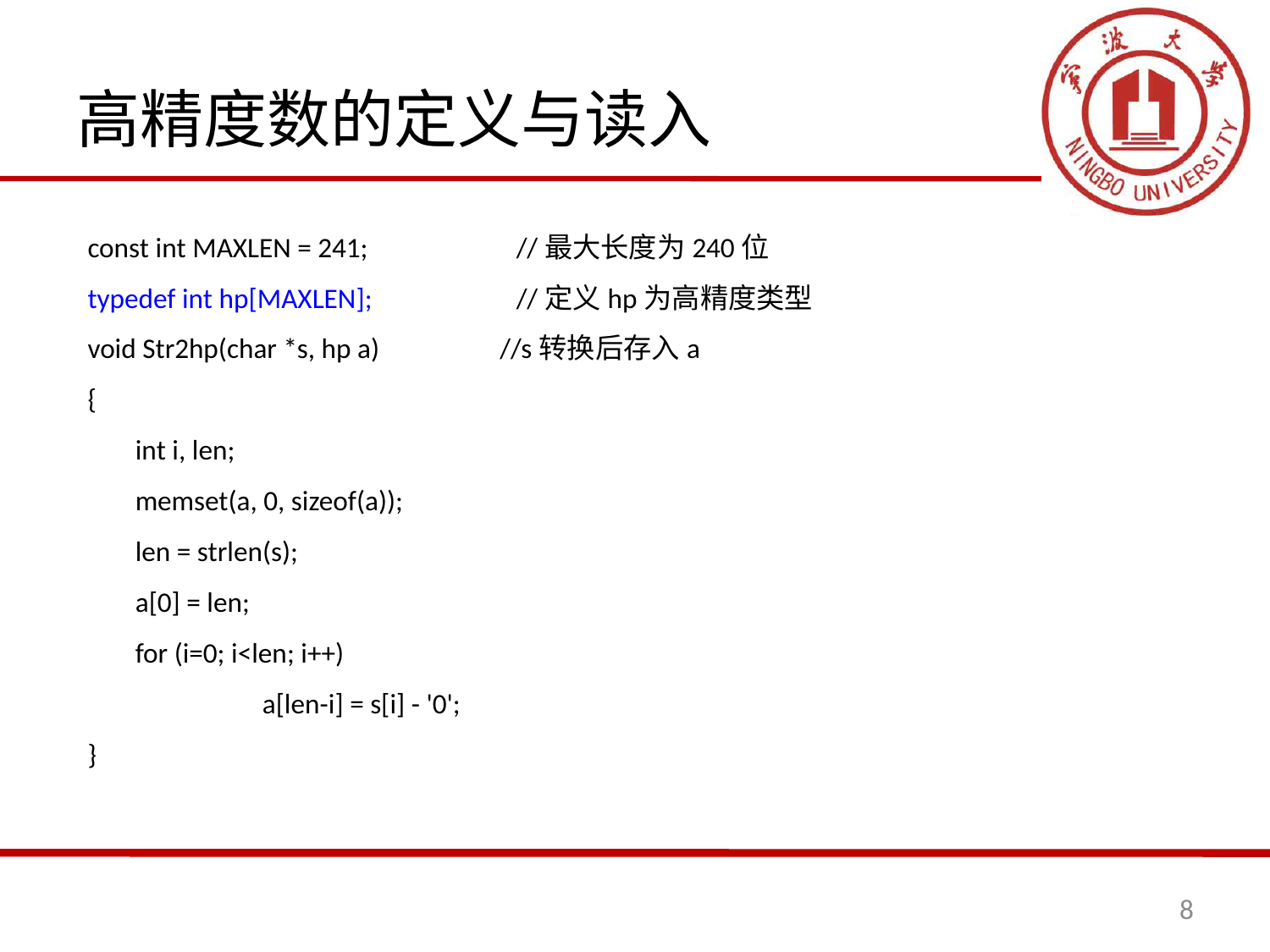

# 高精度数的定义与读入
const int MAXLEN = 241;		//最大长度为240位
typedef int hp[MAXLEN];		//定义hp为高精度类型
void Str2hp(char *s, hp a)                   //s转换后存入a
{
	int i, len;
	memset(a, 0, sizeof(a));
	len = strlen(s);
	a[0] = len;
	for (i=0; i<len; i++)
		a[len-i] = s[i] - '0';
}
8